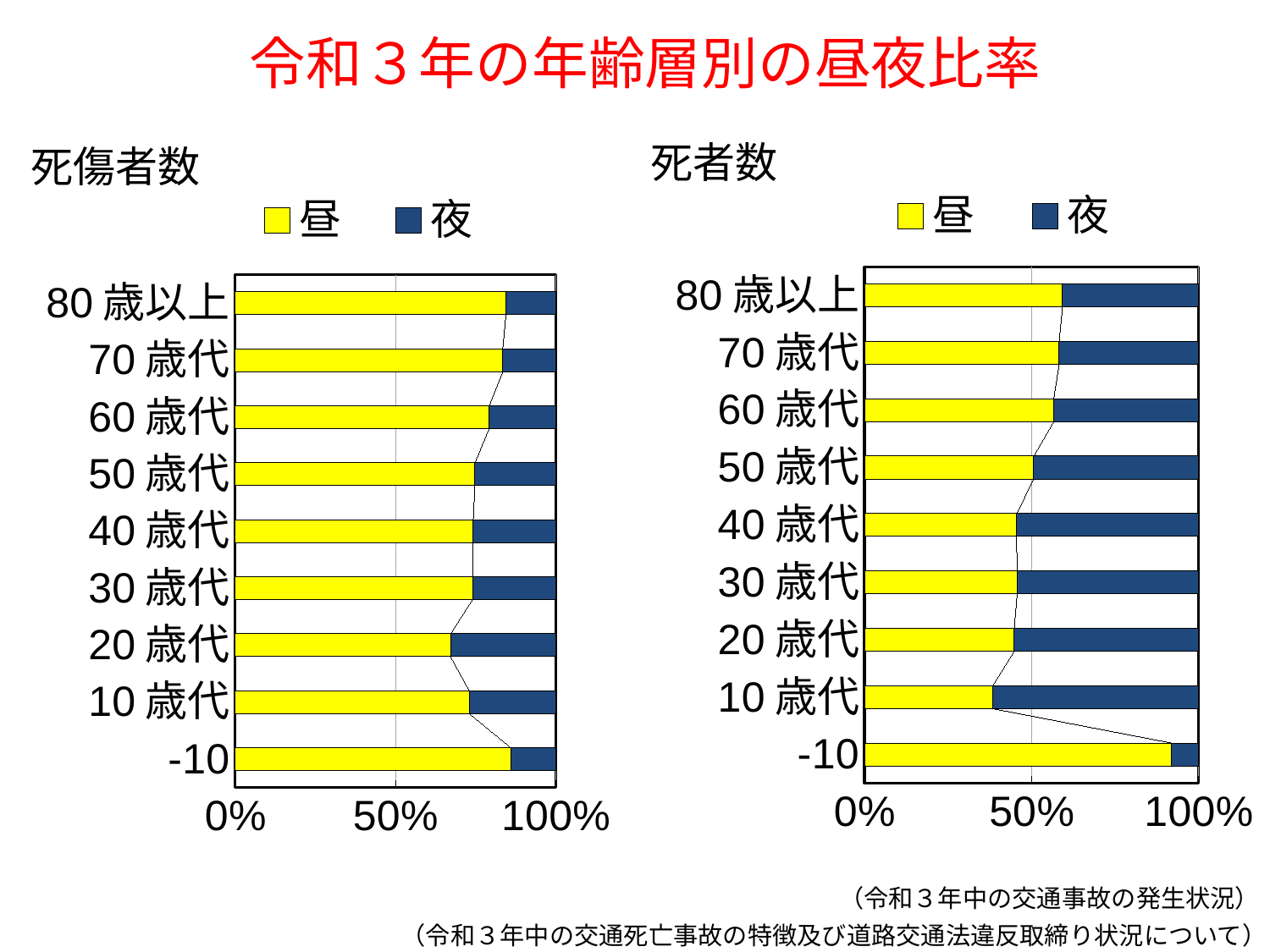

# 令和３年の年齢層別の昼夜比率
死者数
死傷者数

### Chart

| Category | 昼 | 夜 |
|---|---|---|
| -10 | 23.0 | 2.0 |
| 10歳代 | 38.0 | 61.0 |
| 20歳代 | 87.0 | 107.0 |
| 30歳代 | 59.0 | 70.0 |
| 40歳代 | 97.0 | 116.0 |
| 50歳代 | 153.0 | 149.0 |
| 60歳代 | 187.0 | 143.0 |
| 70歳代 | 358.0 | 256.0 |
| 80歳以上 | 433.0 | 297.0 |

### Chart

| Category | 昼 | 夜 |
|---|---|---|
| -10 | 9827.0 | 1585.0 |
| 10歳代 | 23198.0 | 8531.0 |
| 20歳代 | 40223.0 | 19576.0 |
| 30歳代 | 44186.0 | 15450.0 |
| 40歳代 | 49685.0 | 17160.0 |
| 50歳代 | 42135.0 | 14147.0 |
| 60歳代 | 27922.0 | 7300.0 |
| 70歳代 | 24791.0 | 4888.0 |
| 80歳以上 | 11975.0 | 2188.0 |
（令和３年中の交通事故の発生状況）
（令和３年中の交通死亡事故の特徴及び道路交通法違反取締り状況について）